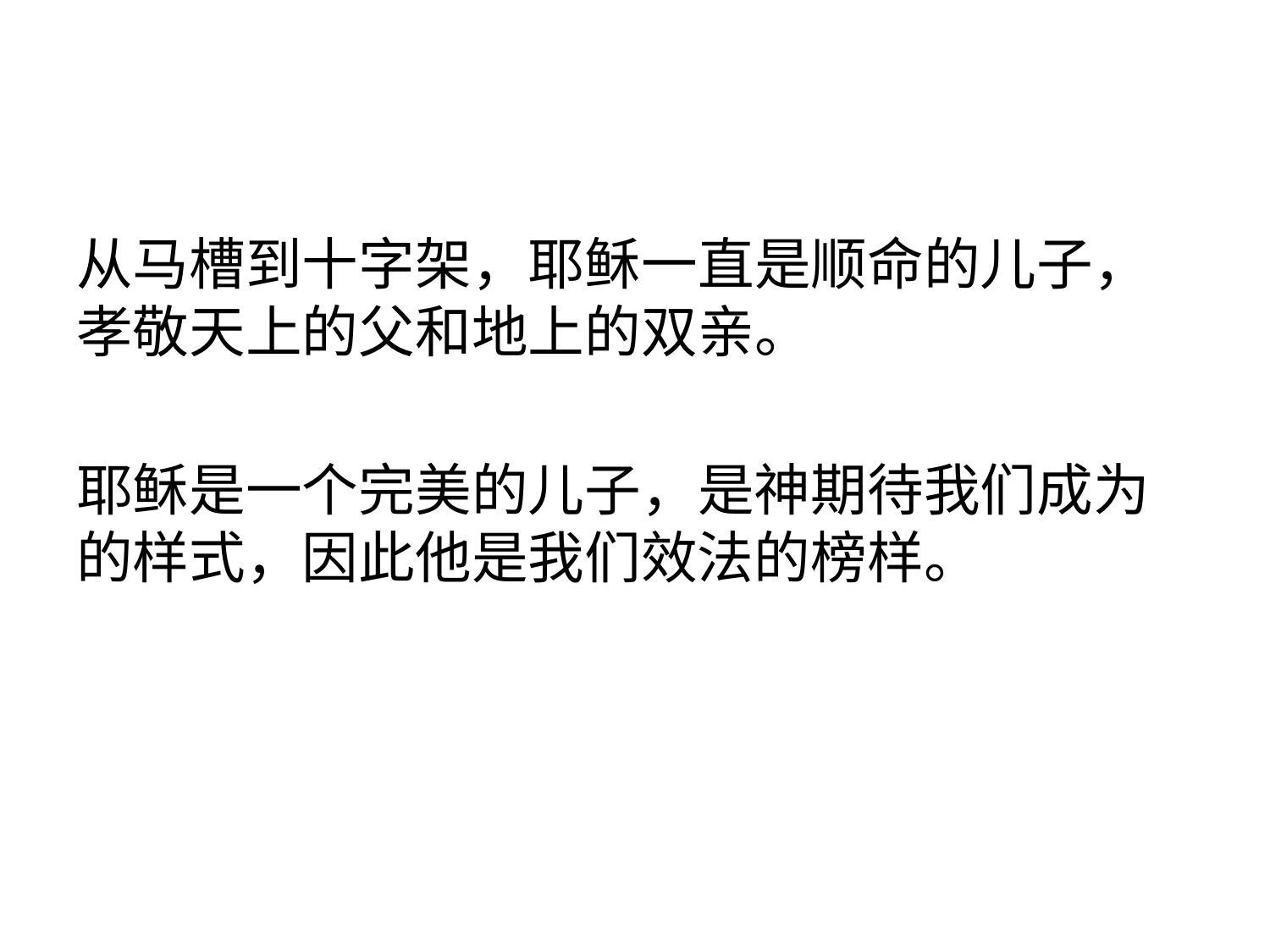

#
从马槽到十字架，耶稣一直是顺命的儿子，孝敬天上的父和地上的双亲。

耶稣是一个完美的儿子，是神期待我们成为的样式，因此他是我们效法的榜样。